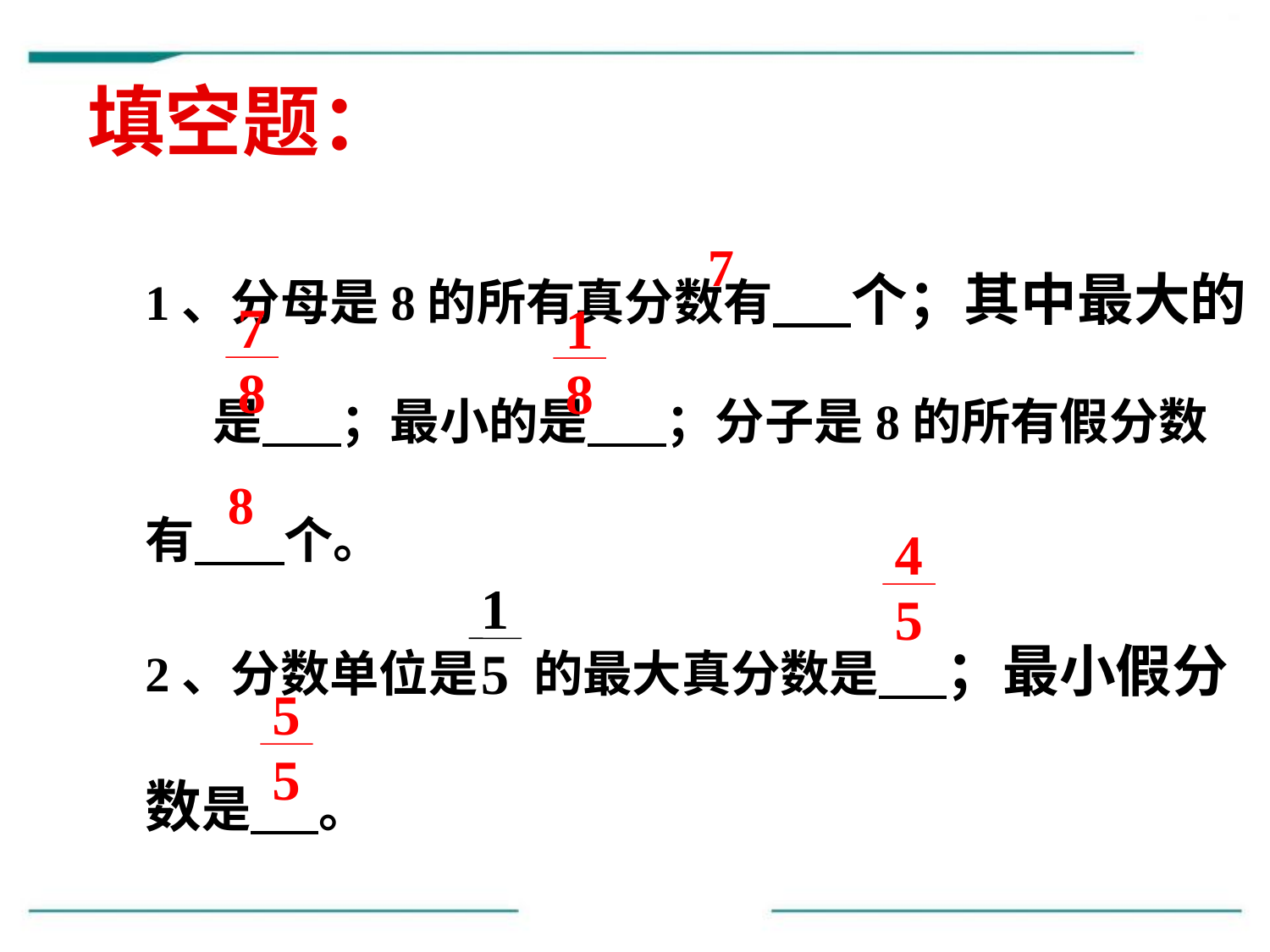

填空题：
1、分母是8的所有真分数有       个；其中最大的
     是       ；最小的是       ；分子是8的所有假分数   有        个。
2、分数单位是     的最大真分数是      ；最小假分数是      。
7
7
8

1
8

8
4
5

1
5

5
5